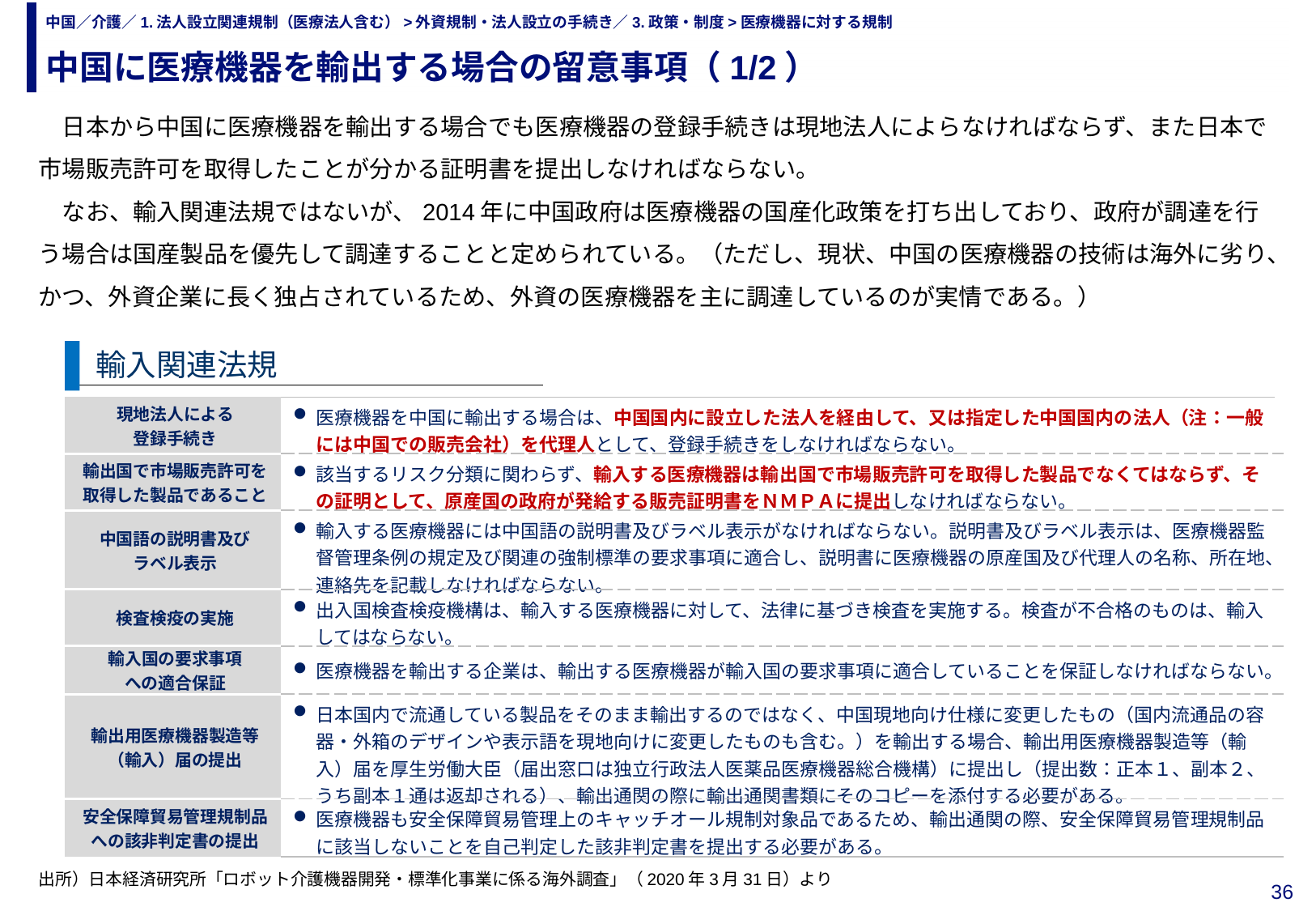

中国に医療機器を輸出する場合の留意事項（1/2）
# 中国／介護／1.法人設立関連規制（医療法人含む）>外資規制・法人設立の手続き／3.政策・制度>医療機器に対する規制
　日本から中国に医療機器を輸出する場合でも医療機器の登録手続きは現地法人によらなければならず、また日本で市場販売許可を取得したことが分かる証明書を提出しなければならない。
　なお、輸入関連法規ではないが、2014年に中国政府は医療機器の国産化政策を打ち出しており、政府が調達を行う場合は国産製品を優先して調達することと定められている。（ただし、現状、中国の医療機器の技術は海外に劣り、かつ、外資企業に長く独占されているため、外資の医療機器を主に調達しているのが実情である。）
輸入関連法規

| 現地法人による 登録手続き | 医療機器を中国に輸出する場合は、中国国内に設立した法人を経由して、又は指定した中国国内の法人（注：一般には中国での販売会社）を代理人として、登録手続きをしなければならない。 |
| --- | --- |
| 輸出国で市場販売許可を 取得した製品であること | 該当するリスク分類に関わらず、輸入する医療機器は輸出国で市場販売許可を取得した製品でなくてはならず、その証明として、原産国の政府が発給する販売証明書をＮＭＰＡに提出しなければならない。 |
| 中国語の説明書及び ラベル表示 | 輸入する医療機器には中国語の説明書及びラベル表示がなければならない。説明書及びラベル表示は、医療機器監督管理条例の規定及び関連の強制標準の要求事項に適合し、説明書に医療機器の原産国及び代理人の名称、所在地、連絡先を記載しなければならない。 |
| 検査検疫の実施 | 出入国検査検疫機構は、輸入する医療機器に対して、法律に基づき検査を実施する。検査が不合格のものは、輸入してはならない。 |
| 輸入国の要求事項 への適合保証 | 医療機器を輸出する企業は、輸出する医療機器が輸入国の要求事項に適合していることを保証しなければならない。 |
| 輸出用医療機器製造等 （輸入）届の提出 | 日本国内で流通している製品をそのまま輸出するのではなく、中国現地向け仕様に変更したもの（国内流通品の容器・外箱のデザインや表示語を現地向けに変更したものも含む。）を輸出する場合、輸出用医療機器製造等（輸入）届を厚生労働大臣（届出窓口は独立行政法人医薬品医療機器総合機構）に提出し（提出数：正本１、副本２、うち副本１通は返却される）、輸出通関の際に輸出通関書類にそのコピーを添付する必要がある。 |
| 安全保障貿易管理規制品 への該非判定書の提出 | 医療機器も安全保障貿易管理上のキャッチオール規制対象品であるため、輸出通関の際、安全保障貿易管理規制品に該当しないことを自己判定した該非判定書を提出する必要がある。 |
出所）日本経済研究所「ロボット介護機器開発・標準化事業に係る海外調査」（2020年3月31日）より